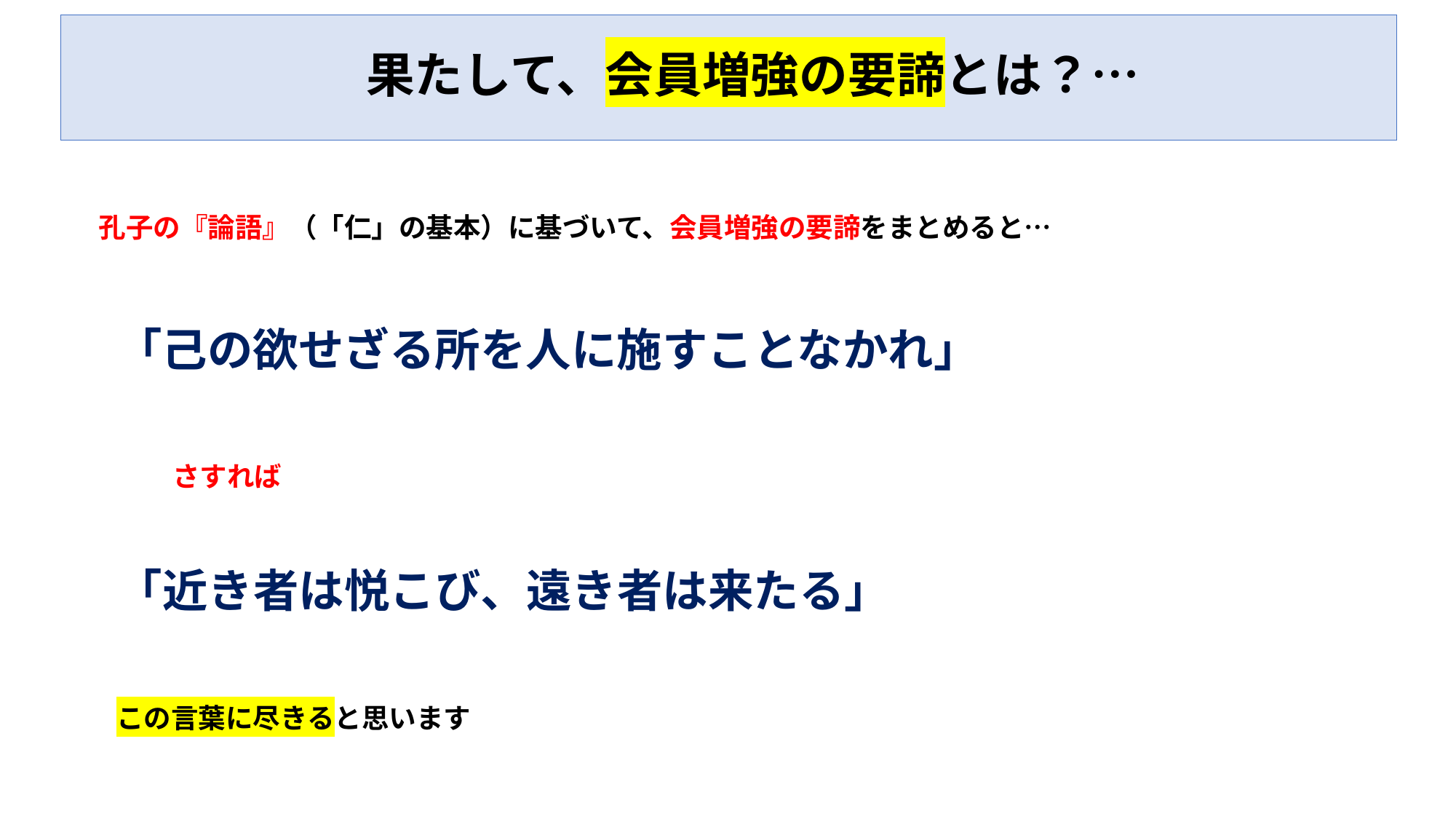

# 果たして、会員増強の要諦とは？…
　孔子の『論語』（「仁」の基本）に基づいて、会員増強の要諦をまとめると…

　　「己の欲せざる所を人に施すことなかれ」

　　 さすれば

　「近き者は悦こび、遠き者は来たる」

　この言葉に尽きると思います